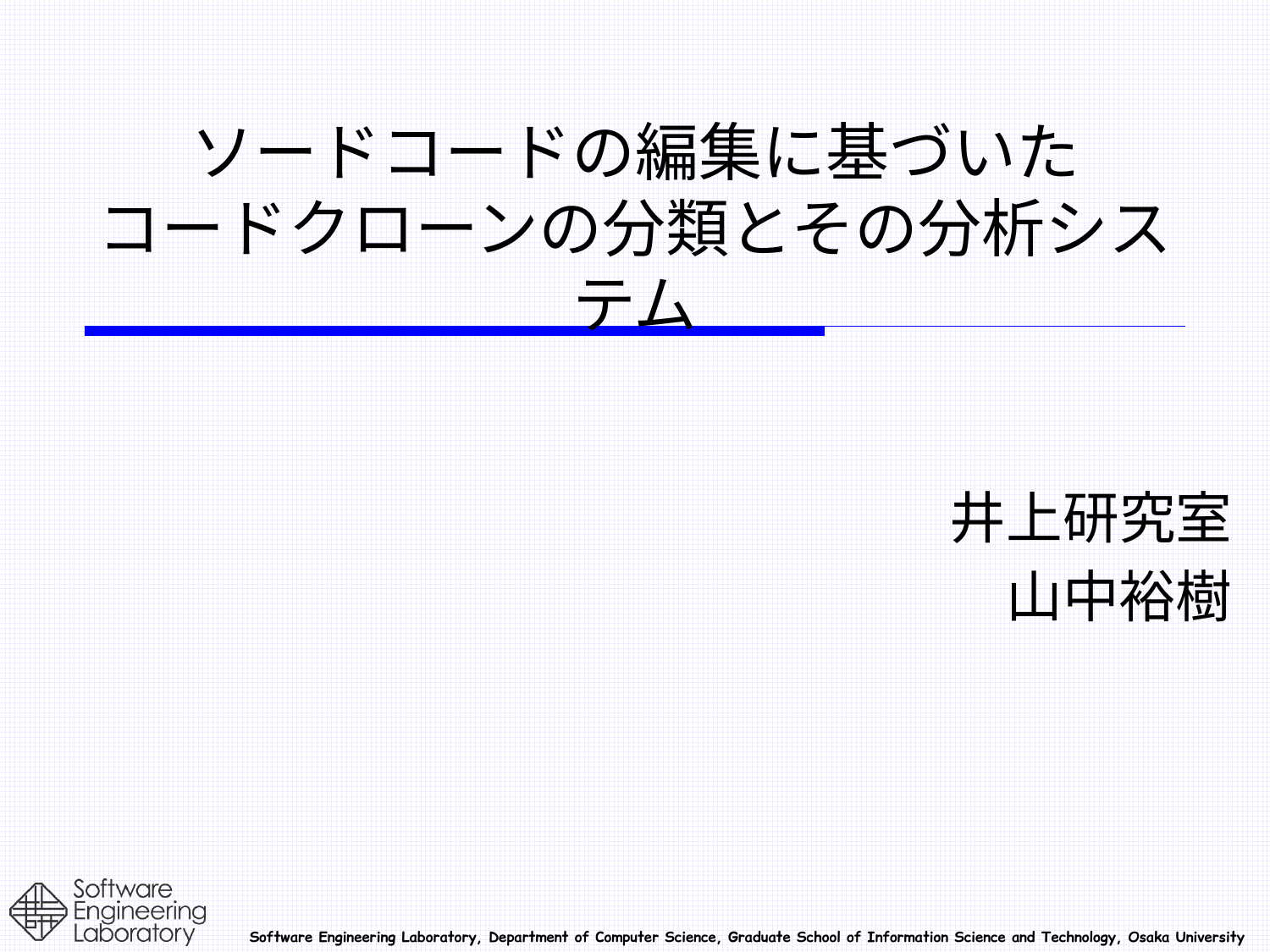

# ソードコードの編集に基づいた コードクローンの分類とその分析システム
井上研究室
山中裕樹